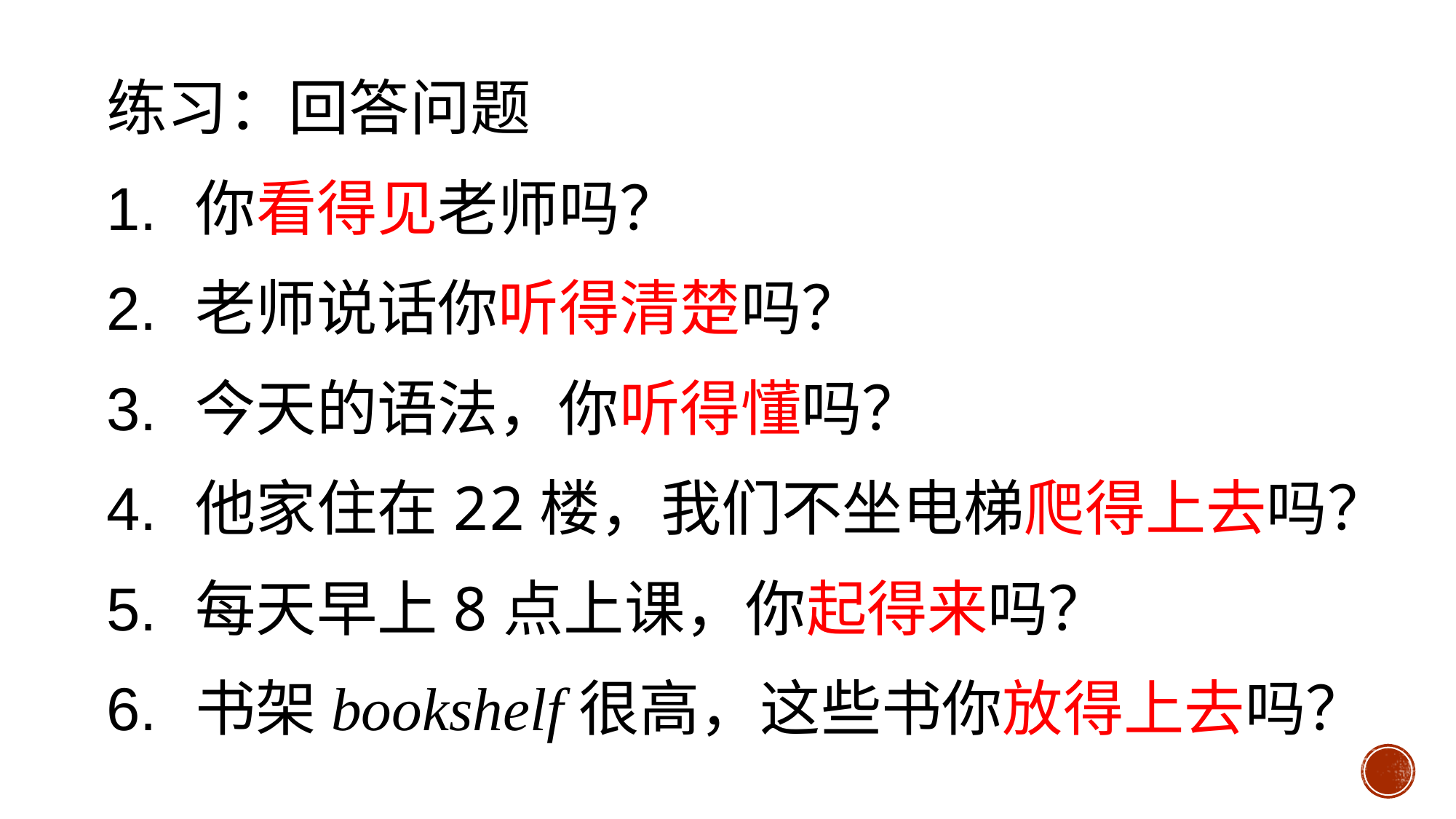

练习：回答问题
你看得见老师吗？
老师说话你听得清楚吗？
今天的语法，你听得懂吗？
他家住在22楼，我们不坐电梯爬得上去吗？
每天早上8点上课，你起得来吗？
书架bookshelf很高，这些书你放得上去吗？